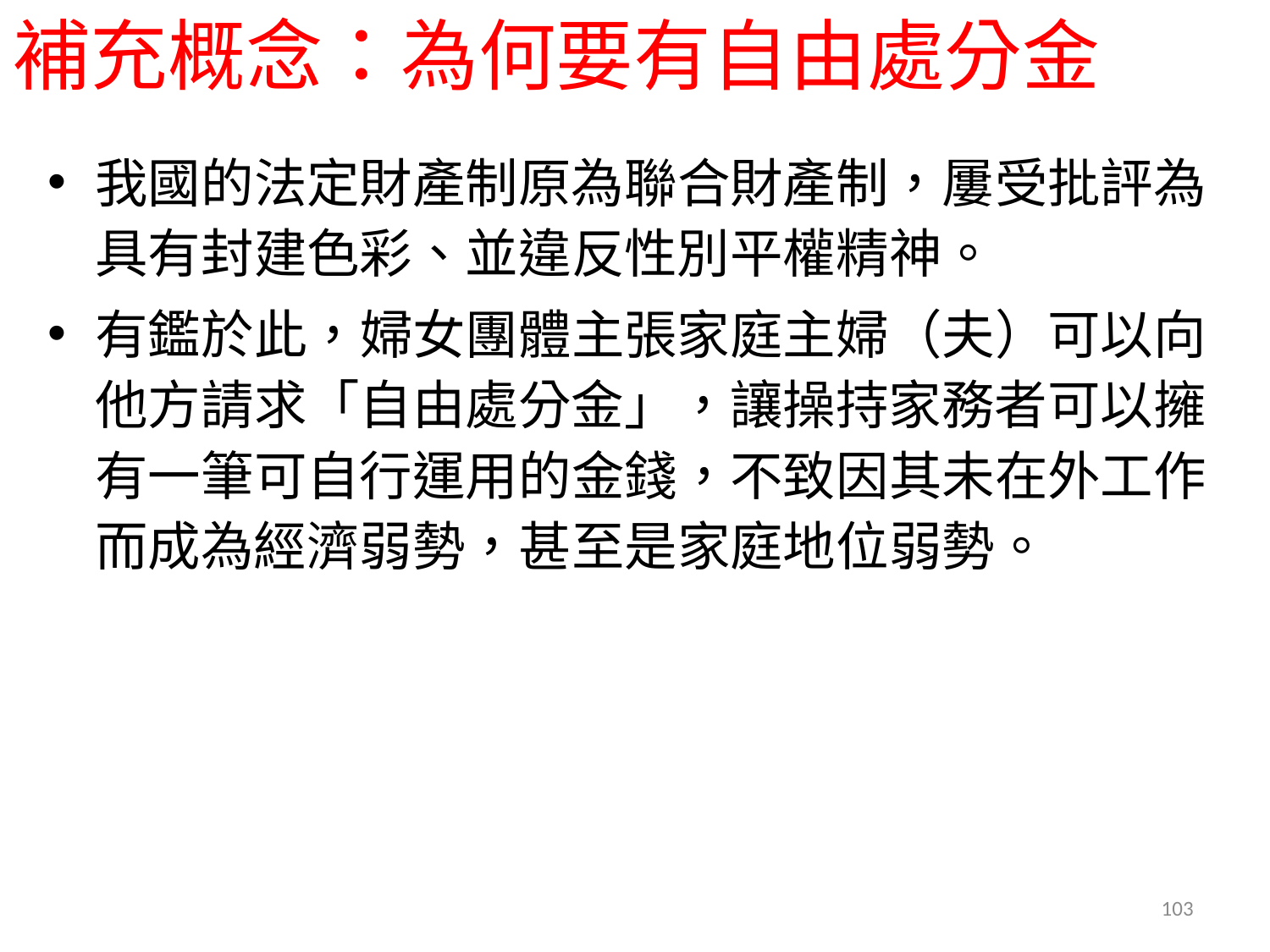

# 補充概念：為何要有自由處分金
我國的法定財產制原為聯合財產制，屢受批評為具有封建色彩、並違反性別平權精神。
有鑑於此，婦女團體主張家庭主婦（夫）可以向他方請求「自由處分金」，讓操持家務者可以擁有一筆可自行運用的金錢，不致因其未在外工作而成為經濟弱勢，甚至是家庭地位弱勢。
103